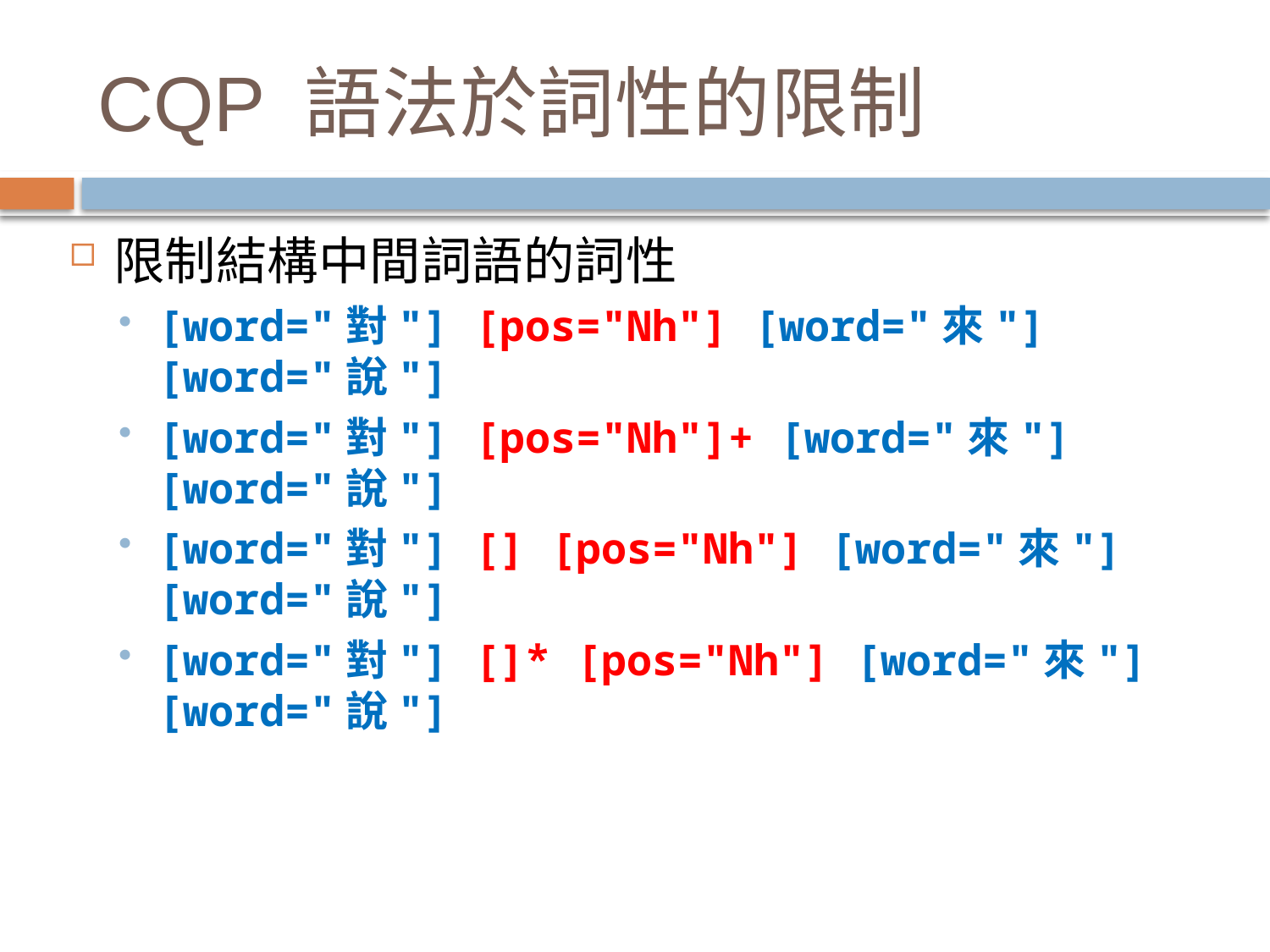

# CQP 語法於詞性的限制
限制結構中間詞語的詞性
[word="對"] [pos="Nh"] [word="來"] [word="說"]
[word="對"] [pos="Nh"]+ [word="來"] [word="說"]
[word="對"] [] [pos="Nh"] [word="來"] [word="說"]
[word="對"] []* [pos="Nh"] [word="來"] [word="說"]